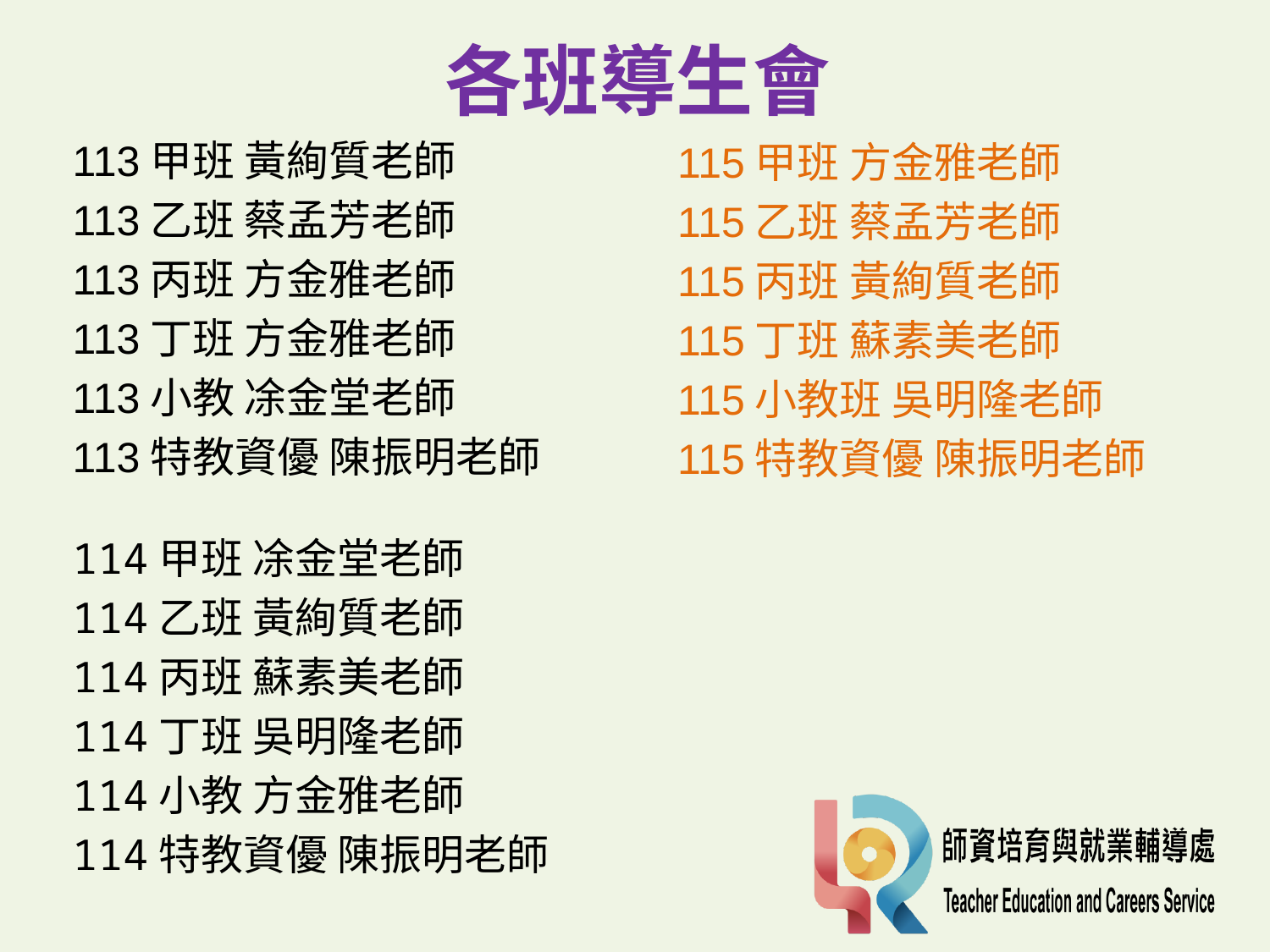

各班導生會
113甲班 黃絢質老師
113乙班 蔡孟芳老師
113丙班 方金雅老師
113丁班 方金雅老師
113小教 凃金堂老師
113特教資優 陳振明老師
115甲班 方金雅老師
115乙班 蔡孟芳老師
115丙班 黃絢質老師
115丁班 蘇素美老師
115小教班 吳明隆老師
115特教資優 陳振明老師
114甲班 凃金堂老師
114乙班 黃絢質老師
114丙班 蘇素美老師
114丁班 吳明隆老師
114小教 方金雅老師
114特教資優 陳振明老師